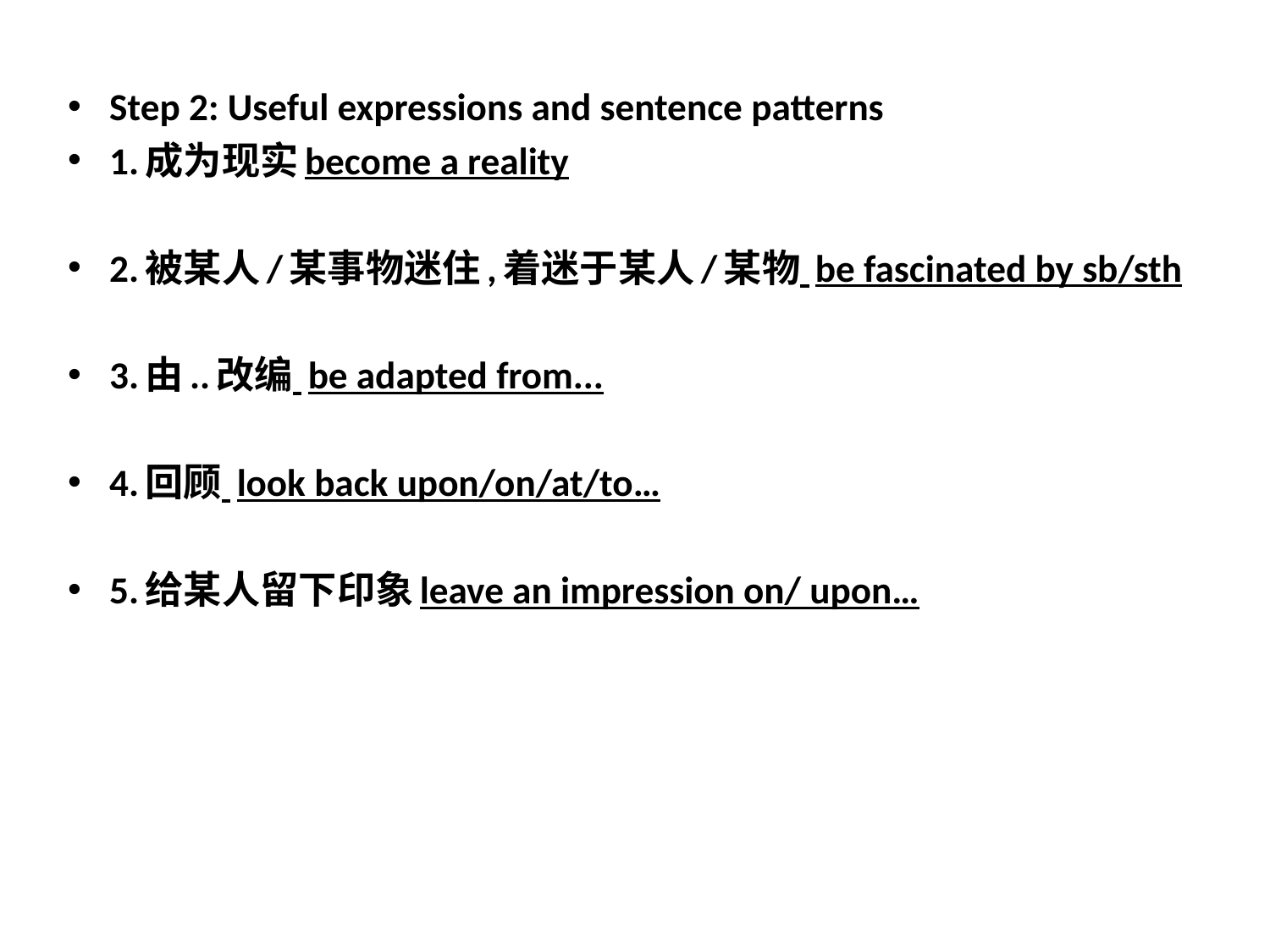

Step 2: Useful expressions and sentence patterns
1.成为现实become a reality

2.被某人/某事物迷住,着迷于某人/某物 be fascinated by sb/sth

3.由..改编 be adapted from...

4.回顾 look back upon/on/at/to…

5.给某人留下印象leave an impression on/ upon…